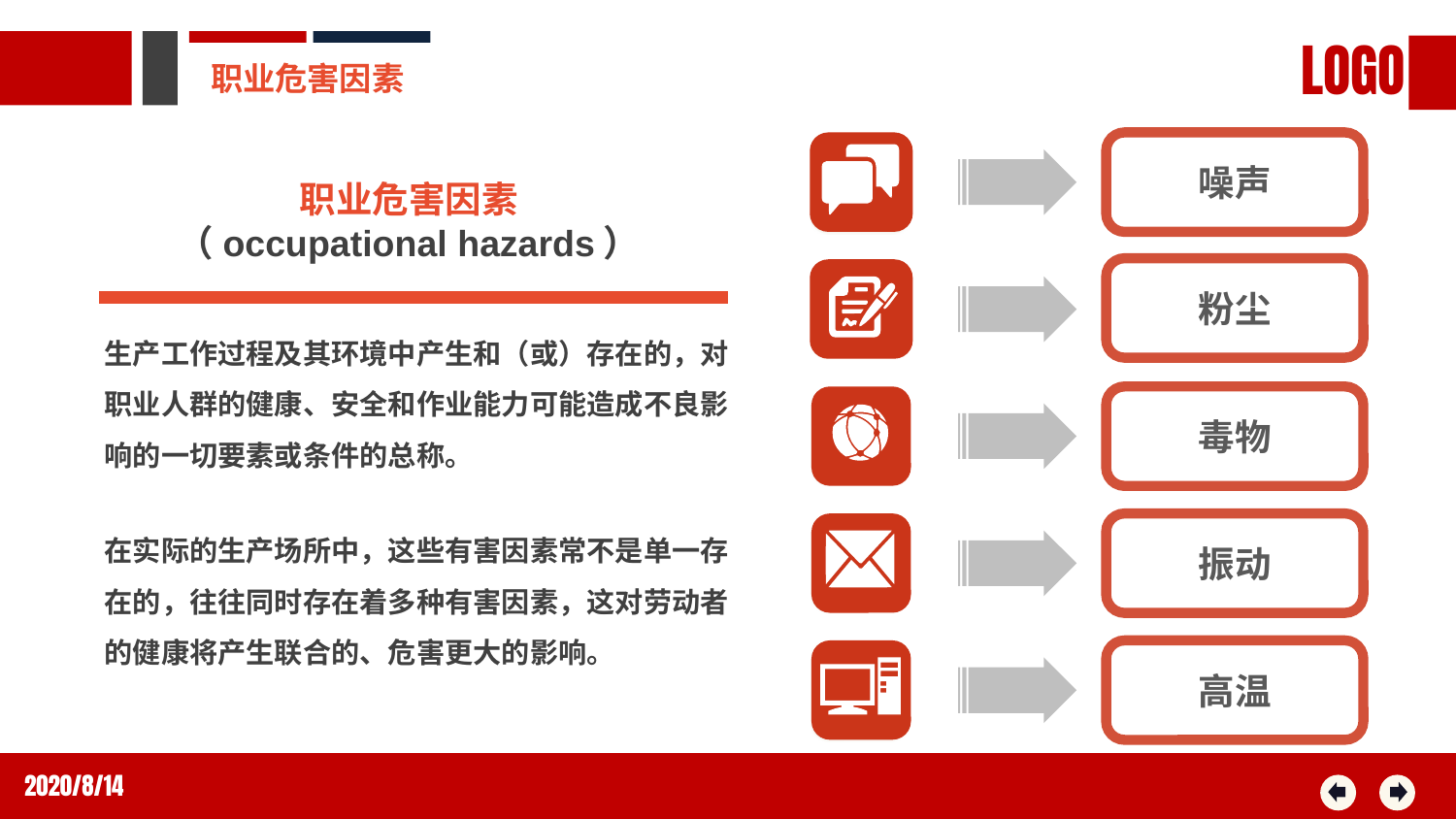

职业危害因素

噪声

职业危害因素
（occupational hazards）
粉尘

生产工作过程及其环境中产生和（或）存在的，对职业人群的健康、安全和作业能力可能造成不良影响的一切要素或条件的总称。

毒物

在实际的生产场所中，这些有害因素常不是单一存在的，往往同时存在着多种有害因素，这对劳动者的健康将产生联合的、危害更大的影响。

振动

高温

2020/8/14